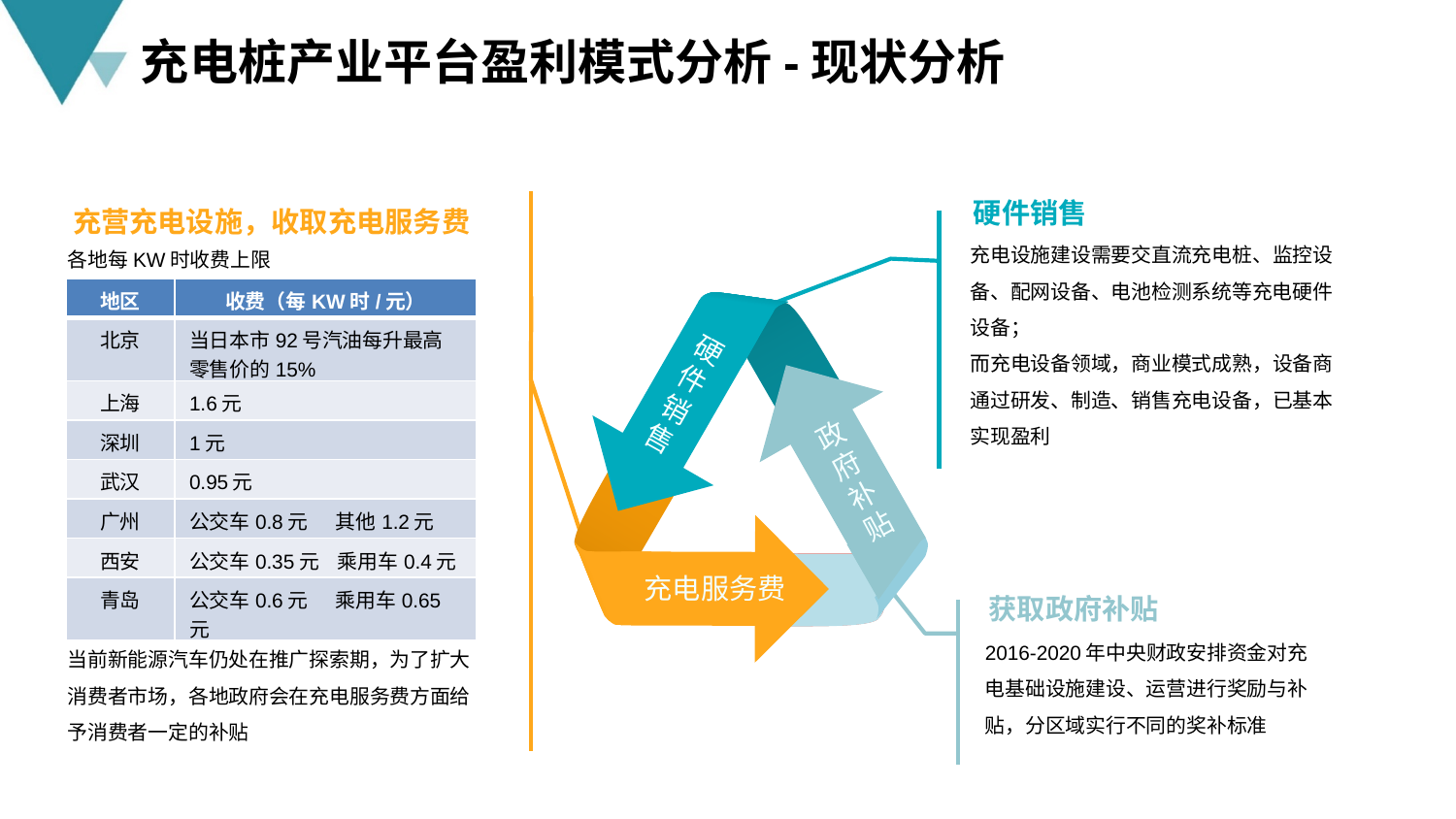

充电桩产业平台盈利模式分析-现状分析
硬件销售

各地每KW时收费上限

当前新能源汽车仍处在推广探索期，为了扩大消费者市场，各地政府会在充电服务费方面给予消费者一定的补贴

充营充电设施，收取充电服务费
充电设施建设需要交直流充电桩、监控设备、配网设备、电池检测系统等充电硬件设备；
而充电设备领域，商业模式成熟，设备商通过研发、制造、销售充电设备，已基本实现盈利
| 地区 | 收费（每KW时/元） |
| --- | --- |
| 北京 | 当日本市92号汽油每升最高零售价的15% |
| 上海 | 1.6元 |
| 深圳 | 1元 |
| 武汉 | 0.95元 |
| 广州 | 公交车0.8元 其他1.2元 |
| 西安 | 公交车0.35元 乘用车0.4元 |
| 青岛 | 公交车0.6元 乘用车0.65元 |

硬件销售

政府补贴

充电服务费

获取政府补贴
2016-2020年中央财政安排资金对充电基础设施建设、运营进行奖励与补贴，分区域实行不同的奖补标准